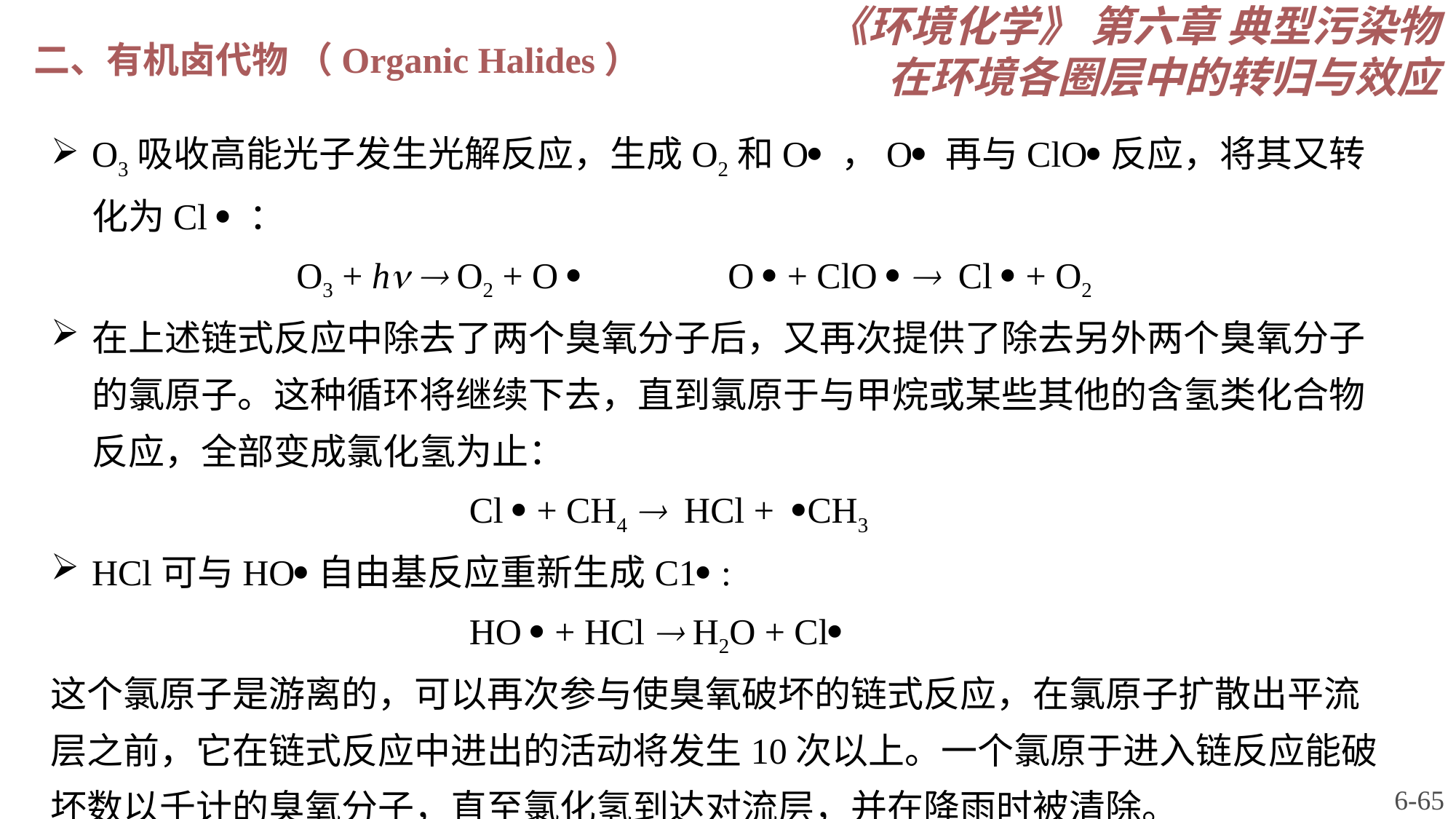

《环境化学》 第六章 典型污染物在环境各圈层中的转归与效应
二、有机卤代物 （Organic Halides）
O3吸收高能光子发生光解反应，生成O2和O• ，O• 再与ClO•反应，将其又转化为Cl • ：
                           O3 + hν → O2 + O •                O • + ClO • →  Cl • + O2
在上述链式反应中除去了两个臭氧分子后，又再次提供了除去另外两个臭氧分子的氯原子。这种循环将继续下去，直到氯原于与甲烷或某些其他的含氢类化合物反应，全部变成氯化氢为止：
                                              Cl • + CH4 →  HCl +  •CH3
HCl可与HO•自由基反应重新生成C1• :
                                              HO • + HCl → H2O + Cl•
这个氯原子是游离的，可以再次参与使臭氧破坏的链式反应，在氯原子扩散出平流层之前，它在链式反应中进出的活动将发生10次以上。一个氯原于进入链反应能破坏数以千计的臭氧分子，直至氯化氢到达对流层，并在降雨时被清除。
6-65